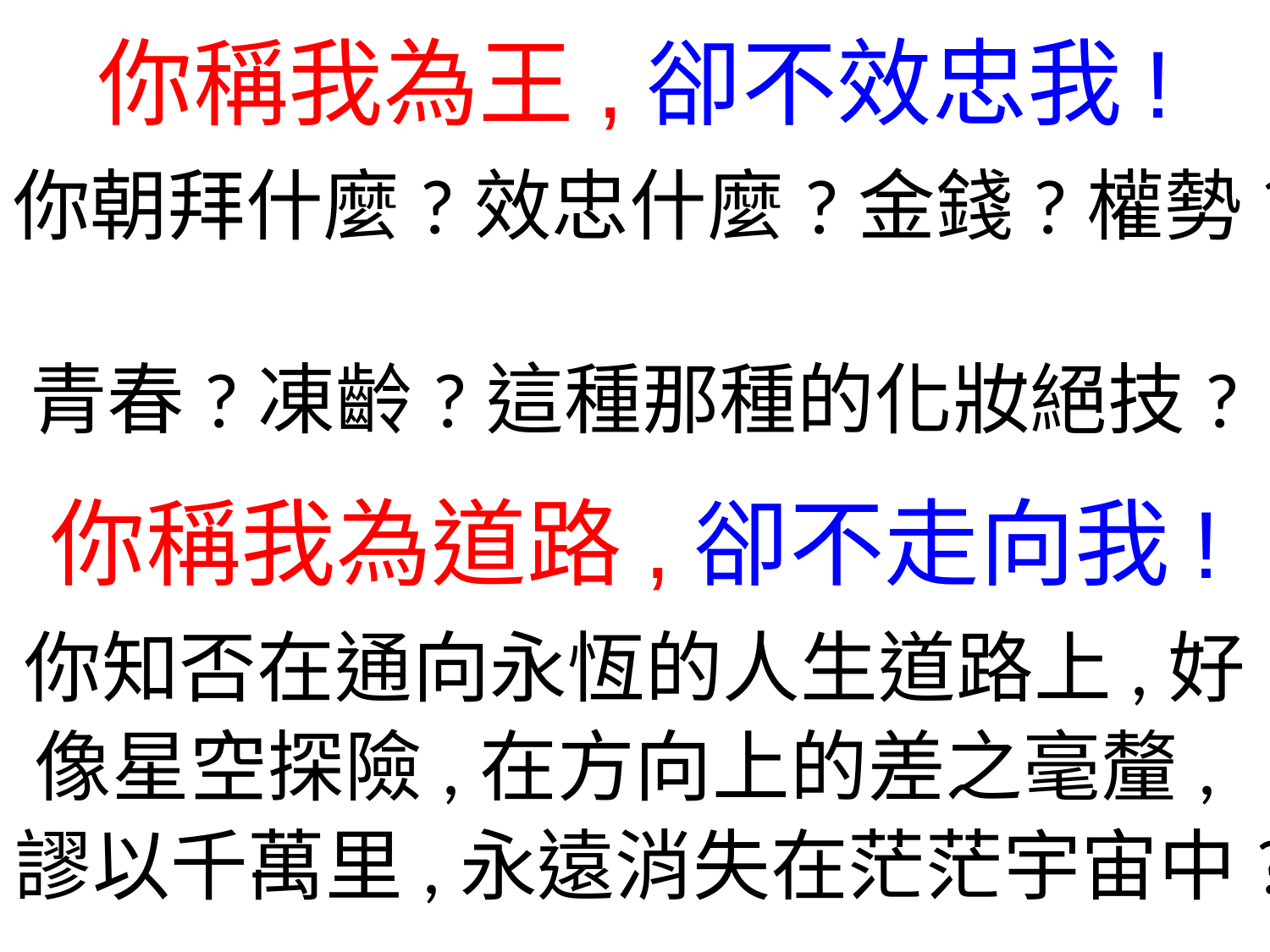

你稱我為王,卻不效忠我!
你朝拜什麼?效忠什麼?金錢?權勢?
青春?凍齡?這種那種的化妝絕技?
你稱我為道路,卻不走向我!
你知否在通向永恆的人生道路上,好像星空探險,在方向上的差之毫釐,謬以千萬里,永遠消失在茫茫宇宙中?